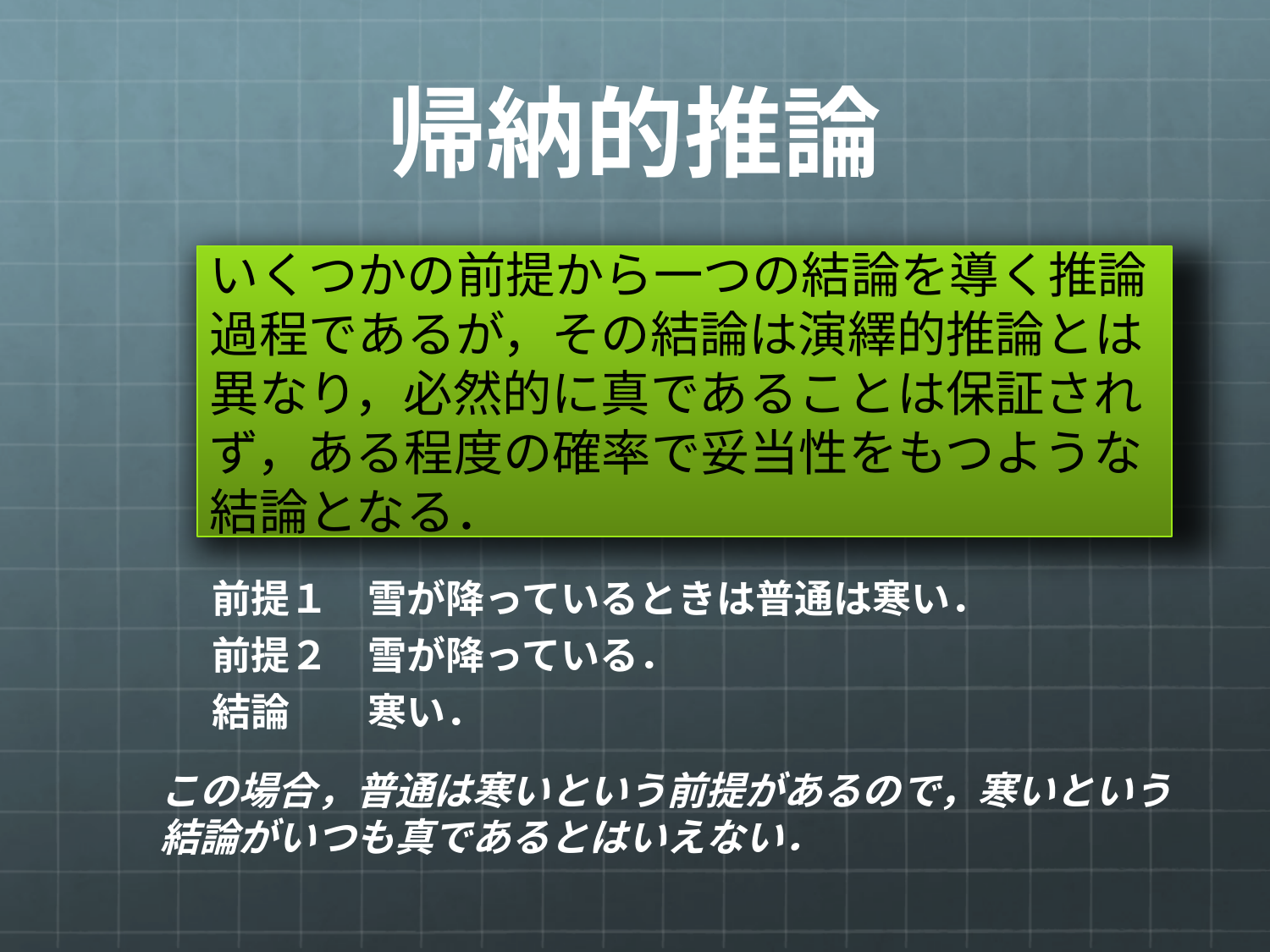

# 帰納的推論
いくつかの前提から一つの結論を導く推論過程であるが，その結論は演繹的推論とは異なり，必然的に真であることは保証されず，ある程度の確率で妥当性をもつような結論となる．
前提１　雪が降っているときは普通は寒い．
前提２　雪が降っている．
結論　　寒い．
この場合，普通は寒いという前提があるので，寒いという結論がいつも真であるとはいえない．